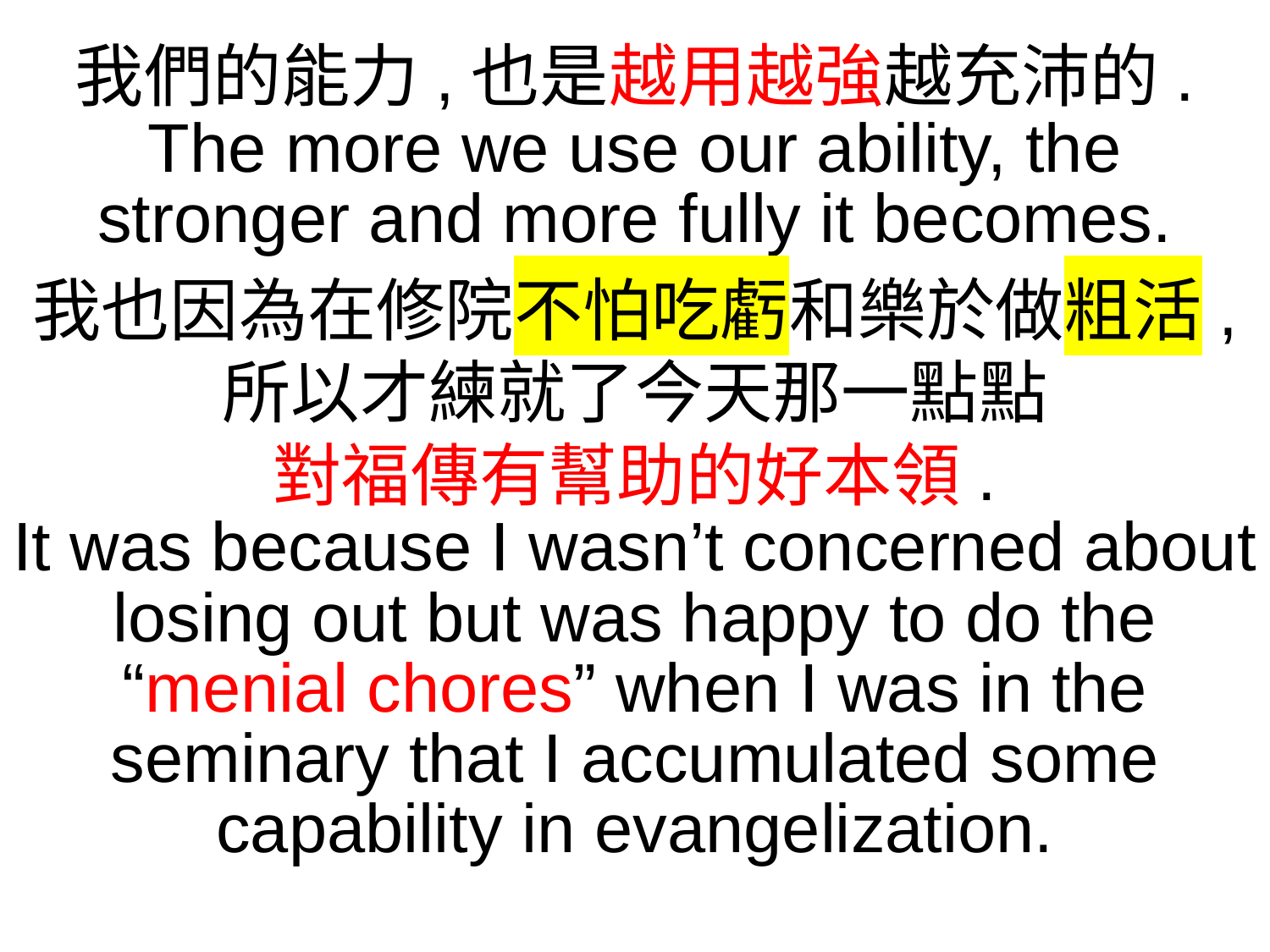

我們的能力,也是越用越強越充沛的.
The more we use our ability, the stronger and more fully it becomes.
我也因為在修院不怕吃虧和樂於做粗活, 所以才練就了今天那一點點
對福傳有幫助的好本領.
It was because I wasn’t concerned about losing out but was happy to do the “menial chores” when I was in the seminary that I accumulated some capability in evangelization.